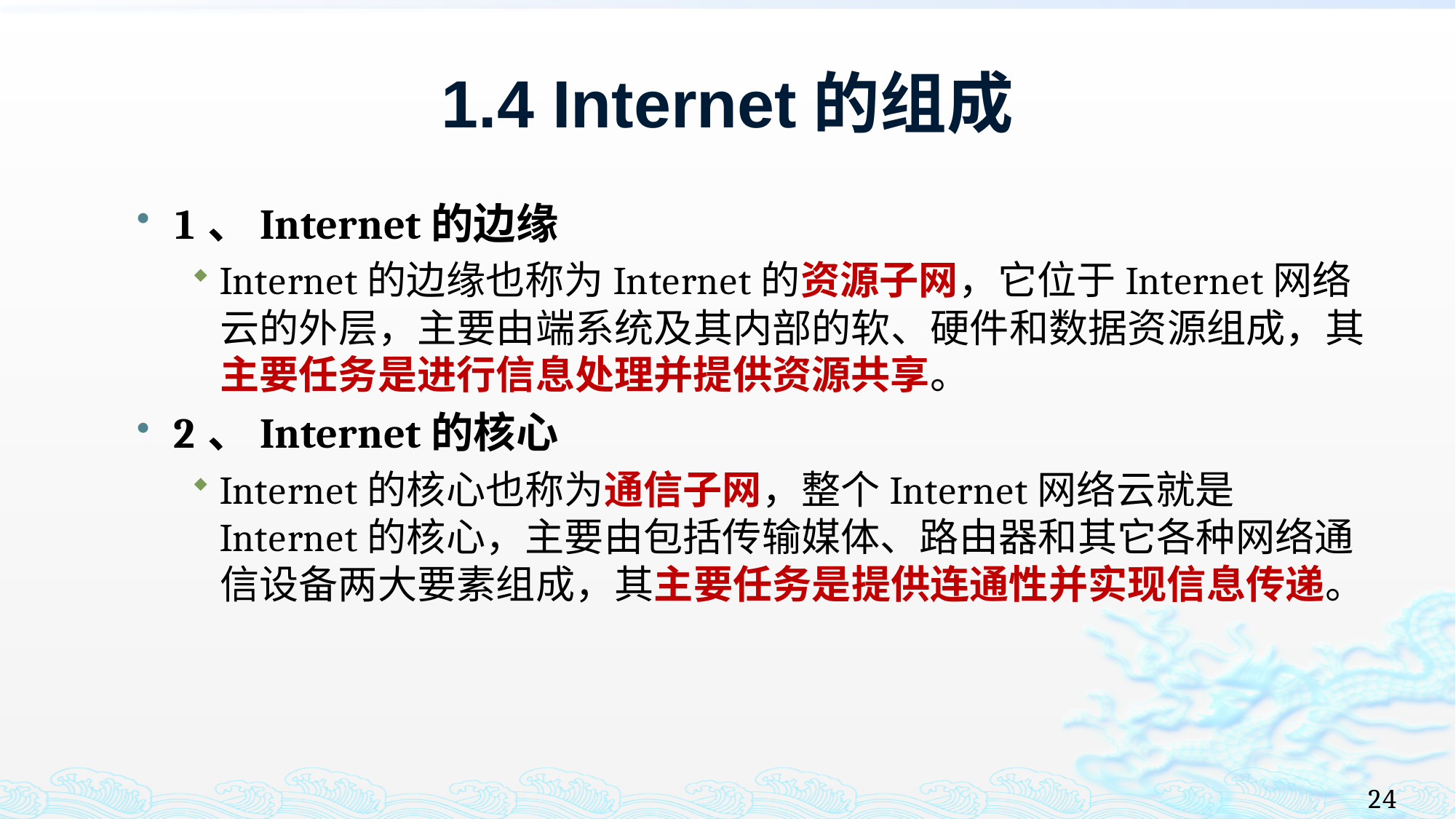

# 1.4 Internet的组成
1、Internet的边缘
Internet的边缘也称为Internet的资源子网，它位于Internet网络云的外层，主要由端系统及其内部的软、硬件和数据资源组成，其主要任务是进行信息处理并提供资源共享。
2、Internet的核心
Internet的核心也称为通信子网，整个Internet网络云就是Internet的核心，主要由包括传输媒体、路由器和其它各种网络通信设备两大要素组成，其主要任务是提供连通性并实现信息传递。

24